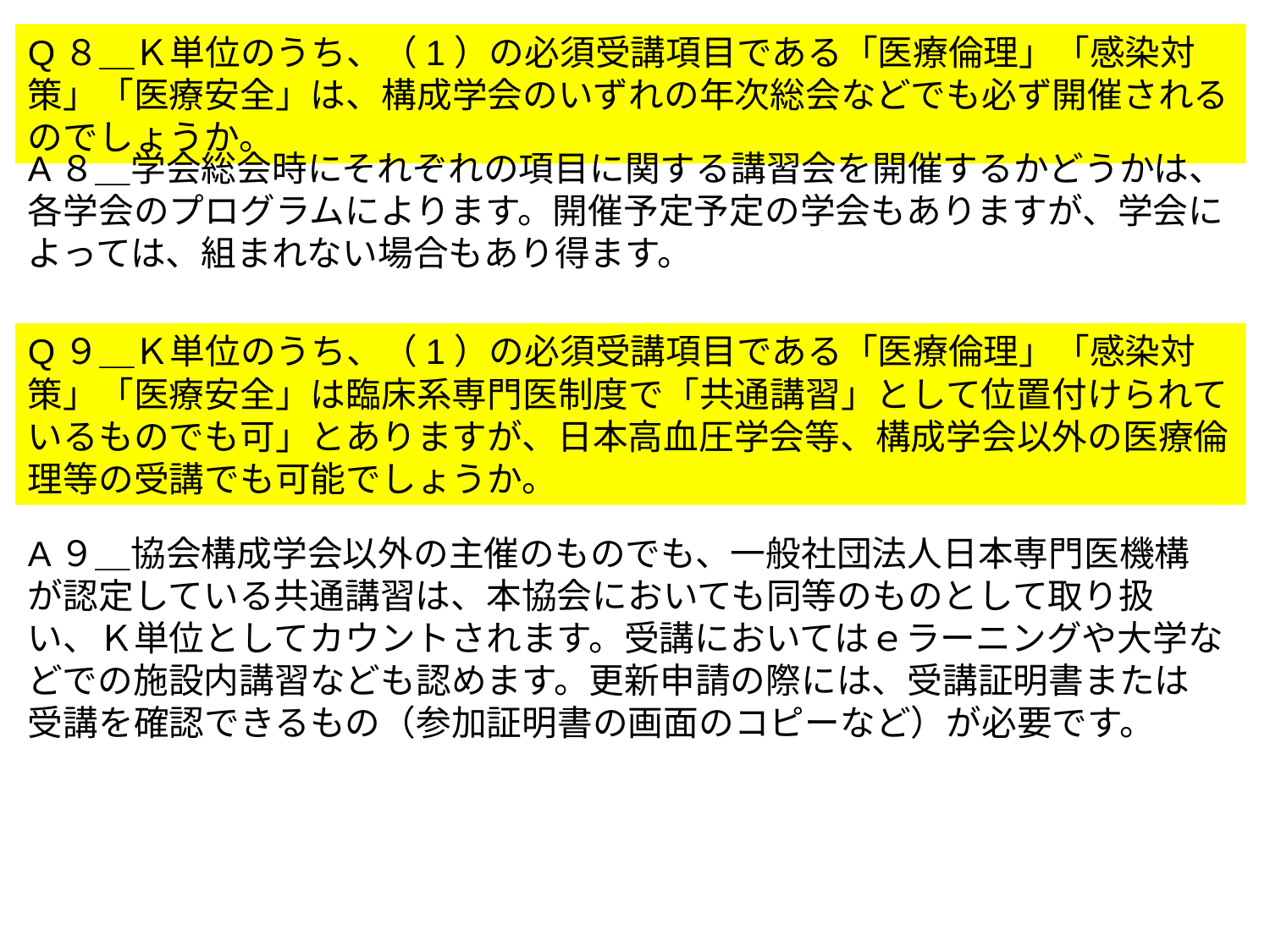

Q８＿Ｋ単位のうち、（1）の必須受講項目である「医療倫理」「感染対策」「医療安全」は、構成学会のいずれの年次総会などでも必ず開催されるのでしょうか。
A８＿学会総会時にそれぞれの項目に関する講習会を開催するかどうかは、各学会のプログラムによります。開催予定予定の学会もありますが、学会によっては、組まれない場合もあり得ます。
Q９＿Ｋ単位のうち、（1）の必須受講項目である「医療倫理」「感染対策」「医療安全」は臨床系専門医制度で「共通講習」として位置付けられているものでも可」とありますが、日本高血圧学会等、構成学会以外の医療倫理等の受講でも可能でしょうか。
A９＿協会構成学会以外の主催のものでも、一般社団法人日本専門医機構が認定している共通講習は、本協会においても同等のものとして取り扱い、Ｋ単位としてカウントされます。受講においてはｅラーニングや大学などでの施設内講習なども認めます。更新申請の際には、受講証明書または受講を確認できるもの（参加証明書の画面のコピーなど）が必要です。